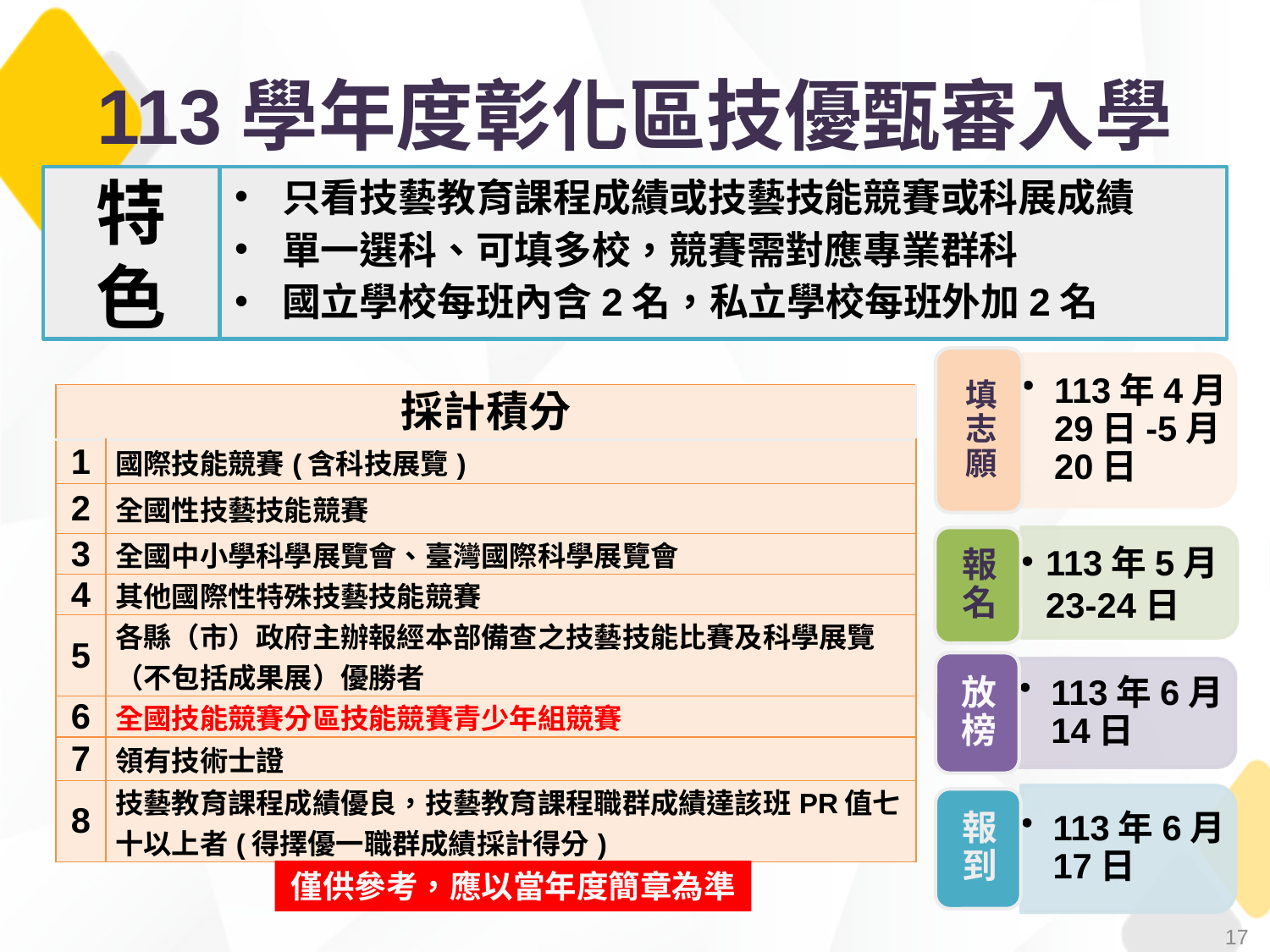

113學年度彰化區技優甄審入學

特色
只看技藝教育課程成績或技藝技能競賽或科展成績
單一選科、可填多校，競賽需對應專業群科
國立學校每班內含2名，私立學校每班外加2名
113年4月29日-5月20日
填志願
113年5月23-24日
報名
113年6月14日
放榜
113年6月17日
報
到
| 採計積分 |  |
| --- | --- |
| 1 | 國際技能競賽(含科技展覽) |
| 2 | 全國性技藝技能競賽 |
| 3 | 全國中小學科學展覽會、臺灣國際科學展覽會 |
| 4 | 其他國際性特殊技藝技能競賽 |
| 5 | 各縣（市）政府主辦報經本部備查之技藝技能比賽及科學展覽（不包括成果展）優勝者 |
| 6 | 全國技能競賽分區技能競賽青少年組競賽 |
| 7 | 領有技術士證 |
| 8 | 技藝教育課程成績優良，技藝教育課程職群成績達該班PR值七十以上者(得擇優一職群成績採計得分) |
僅供參考，應以當年度簡章為準
17